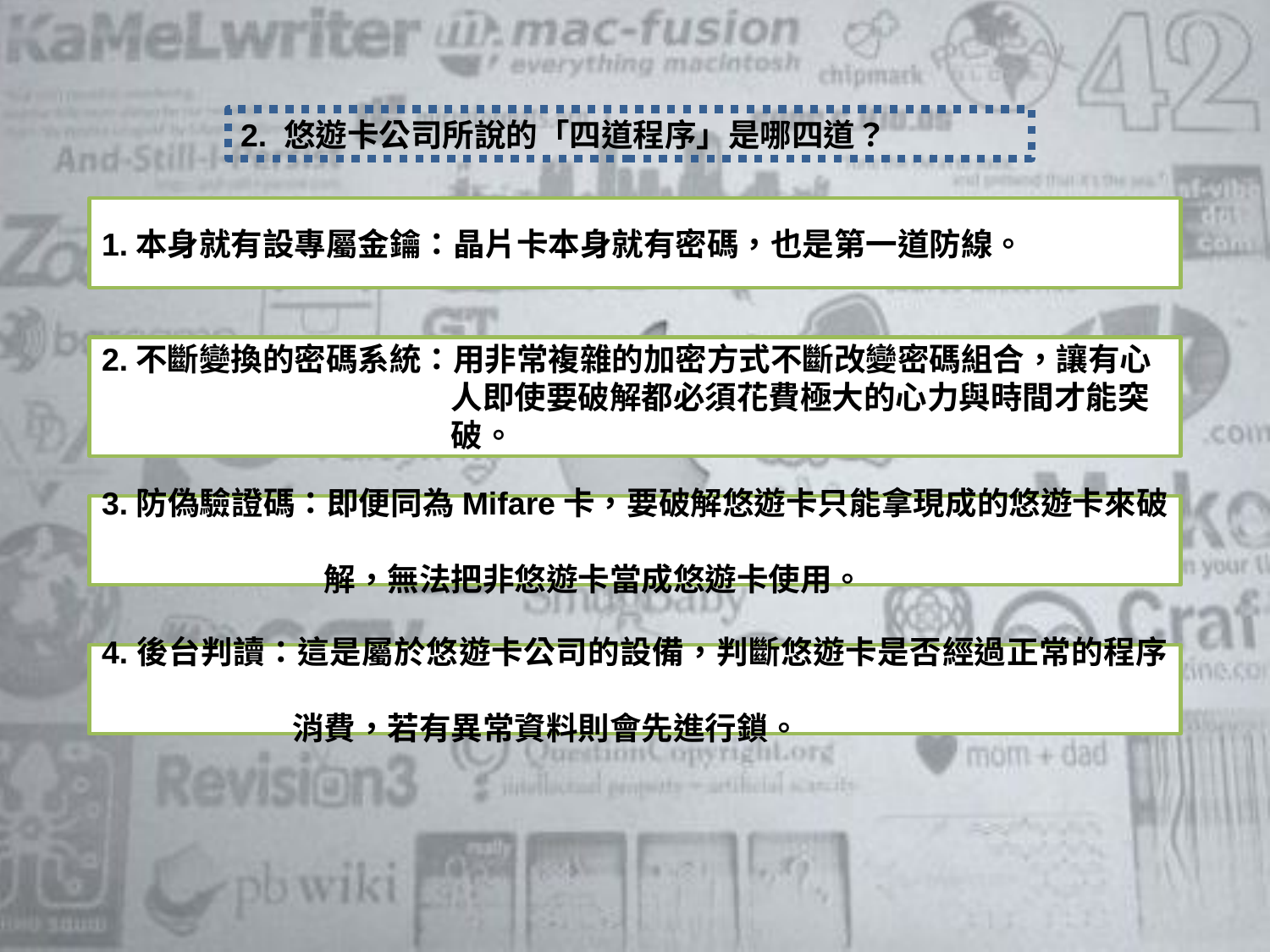

2. 悠遊卡公司所說的「四道程序」是哪四道？
1.本身就有設專屬金鑰：晶片卡本身就有密碼，也是第一道防線。
2.不斷變換的密碼系統：用非常複雜的加密方式不斷改變密碼組合，讓有心
　　　　　　　　　　　人即使要破解都必須花費極大的心力與時間才能突
　　　　　　　　　　　破。
3.防偽驗證碼：即便同為Mifare卡，要破解悠遊卡只能拿現成的悠遊卡來破
　　　　　　　解，無法把非悠遊卡當成悠遊卡使用。
4.後台判讀：這是屬於悠遊卡公司的設備，判斷悠遊卡是否經過正常的程序
　　　　　　消費，若有異常資料則會先進行鎖。